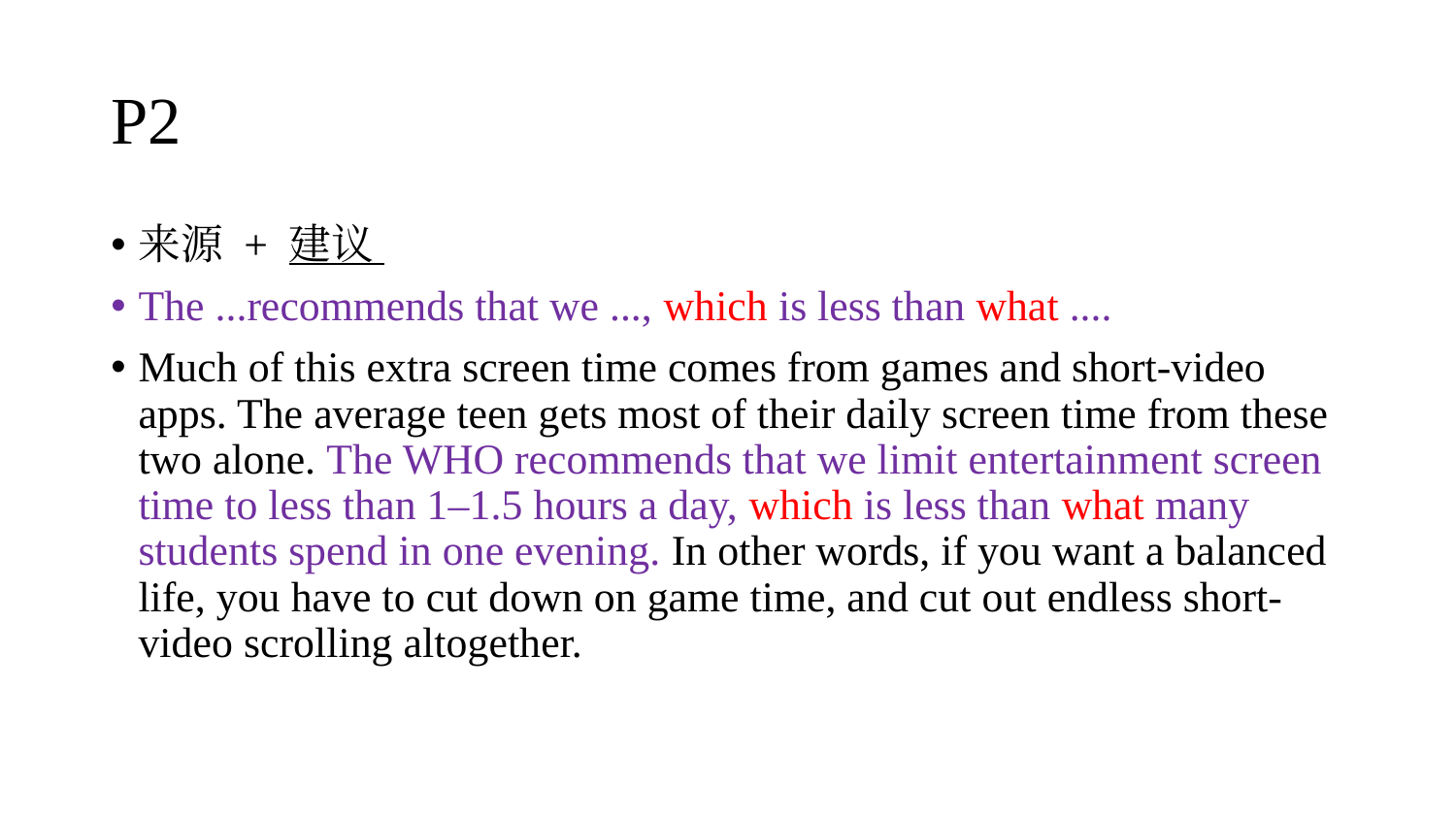

# P2
来源 + 建议
The ...recommends that we ..., which is less than what ....
Much of this extra screen time comes from games and short-video apps. The average teen gets most of their daily screen time from these two alone. The WHO recommends that we limit entertainment screen time to less than 1–1.5 hours a day, which is less than what many students spend in one evening. In other words, if you want a balanced life, you have to cut down on game time, and cut out endless short-video scrolling altogether.